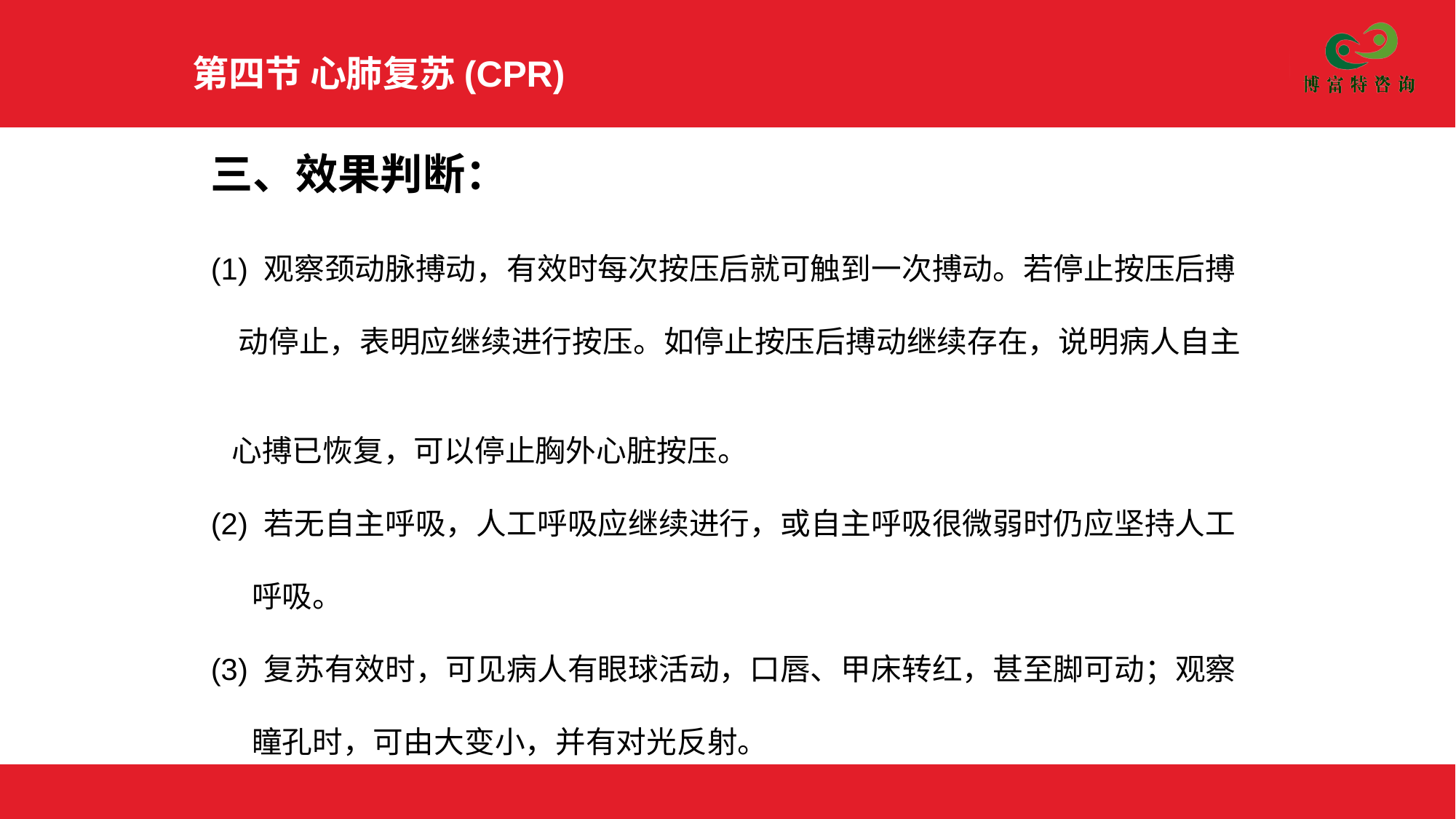

第四节 心肺复苏(CPR)
三、效果判断：

(1) 观察颈动脉搏动，有效时每次按压后就可触到一次搏动。若停止按压后搏

   动停止，表明应继续进行按压。如停止按压后搏动继续存在，说明病人自主

  心搏已恢复，可以停止胸外心脏按压。

(2) 若无自主呼吸，人工呼吸应继续进行，或自主呼吸很微弱时仍应坚持人工

     呼吸。

(3) 复苏有效时，可见病人有眼球活动，口唇、甲床转红，甚至脚可动；观察

     瞳孔时，可由大变小，并有对光反射。